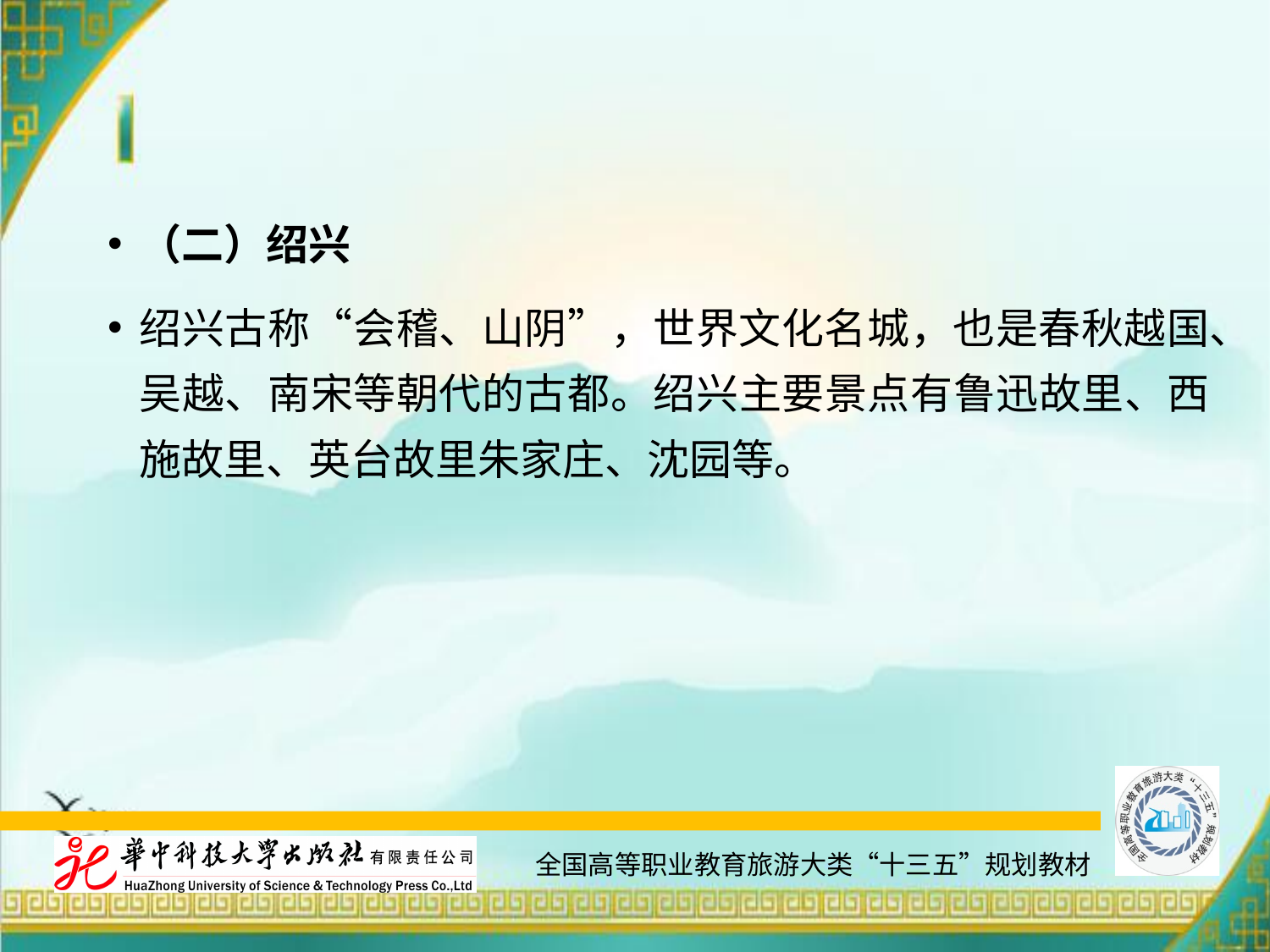

#
（二）绍兴
绍兴古称“会稽、山阴”，世界文化名城，也是春秋越国、吴越、南宋等朝代的古都。绍兴主要景点有鲁迅故里、西施故里、英台故里朱家庄、沈园等。